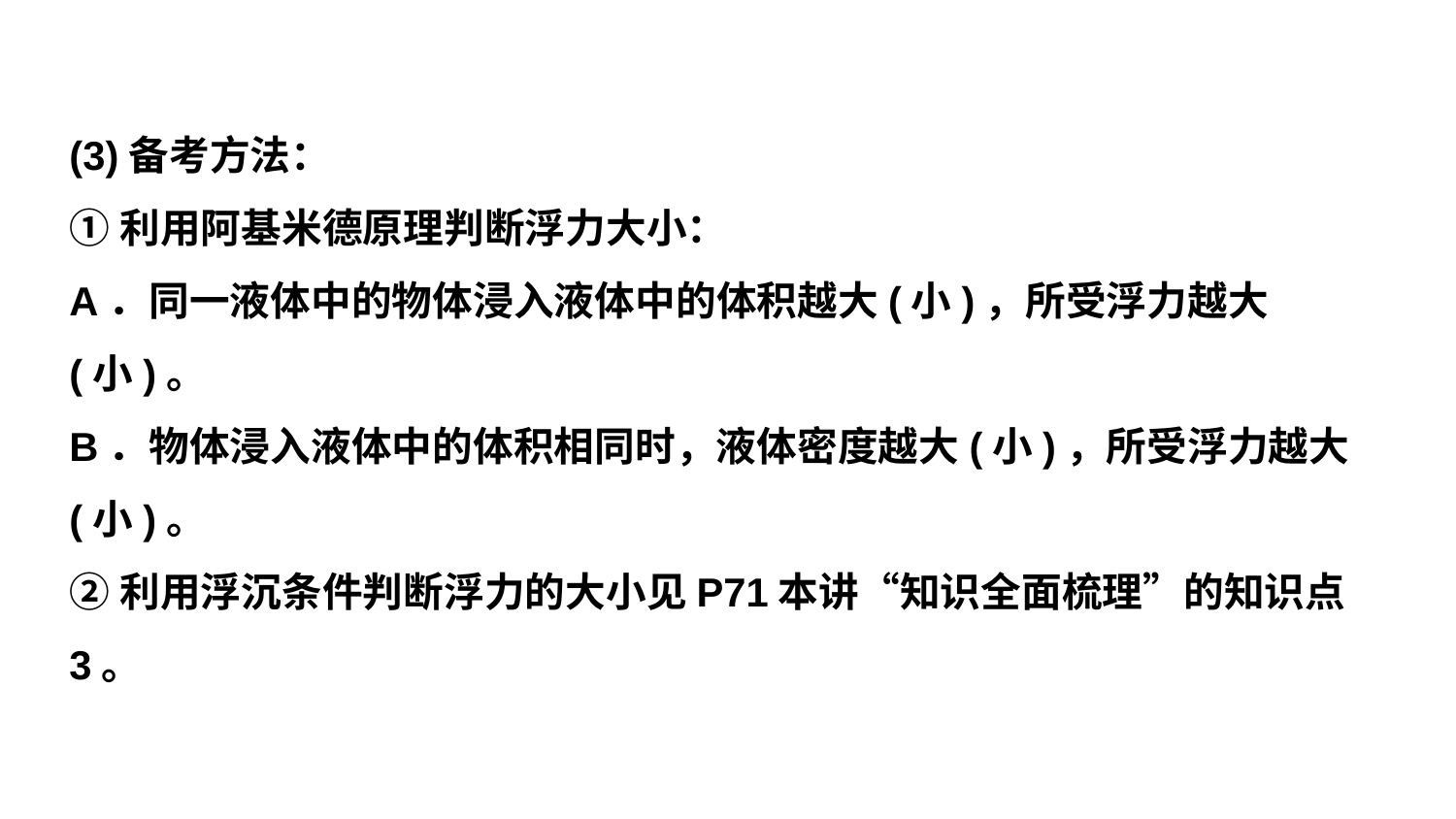

(3)备考方法：
①利用阿基米德原理判断浮力大小：
A．同一液体中的物体浸入液体中的体积越大(小)，所受浮力越大(小)。
B．物体浸入液体中的体积相同时，液体密度越大(小)，所受浮力越大
(小)。
②利用浮沉条件判断浮力的大小见P71本讲“知识全面梳理”的知识点3。